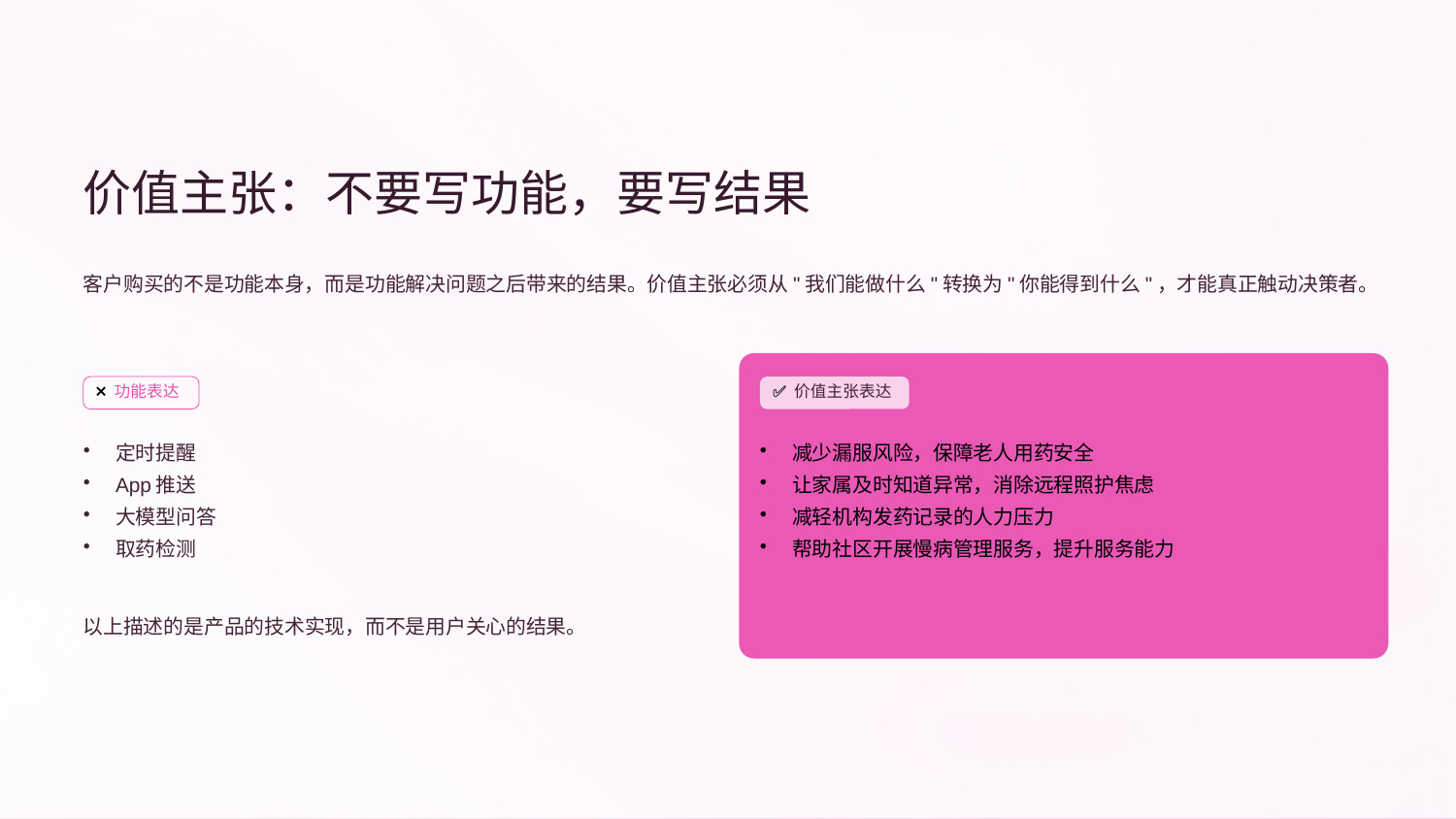

价值主张：不要写功能，要写结果
客户购买的不是功能本身，而是功能解决问题之后带来的结果。价值主张必须从"我们能做什么"转换为"你能得到什么"，才能真正触动决策者。

❌ 功能表达
✅ 价值主张表达
定时提醒
App推送
大模型问答
取药检测
减少漏服风险，保障老人用药安全
让家属及时知道异常，消除远程照护焦虑
减轻机构发药记录的人力压力
帮助社区开展慢病管理服务，提升服务能力
以上描述的是产品的技术实现，而不是用户关心的结果。